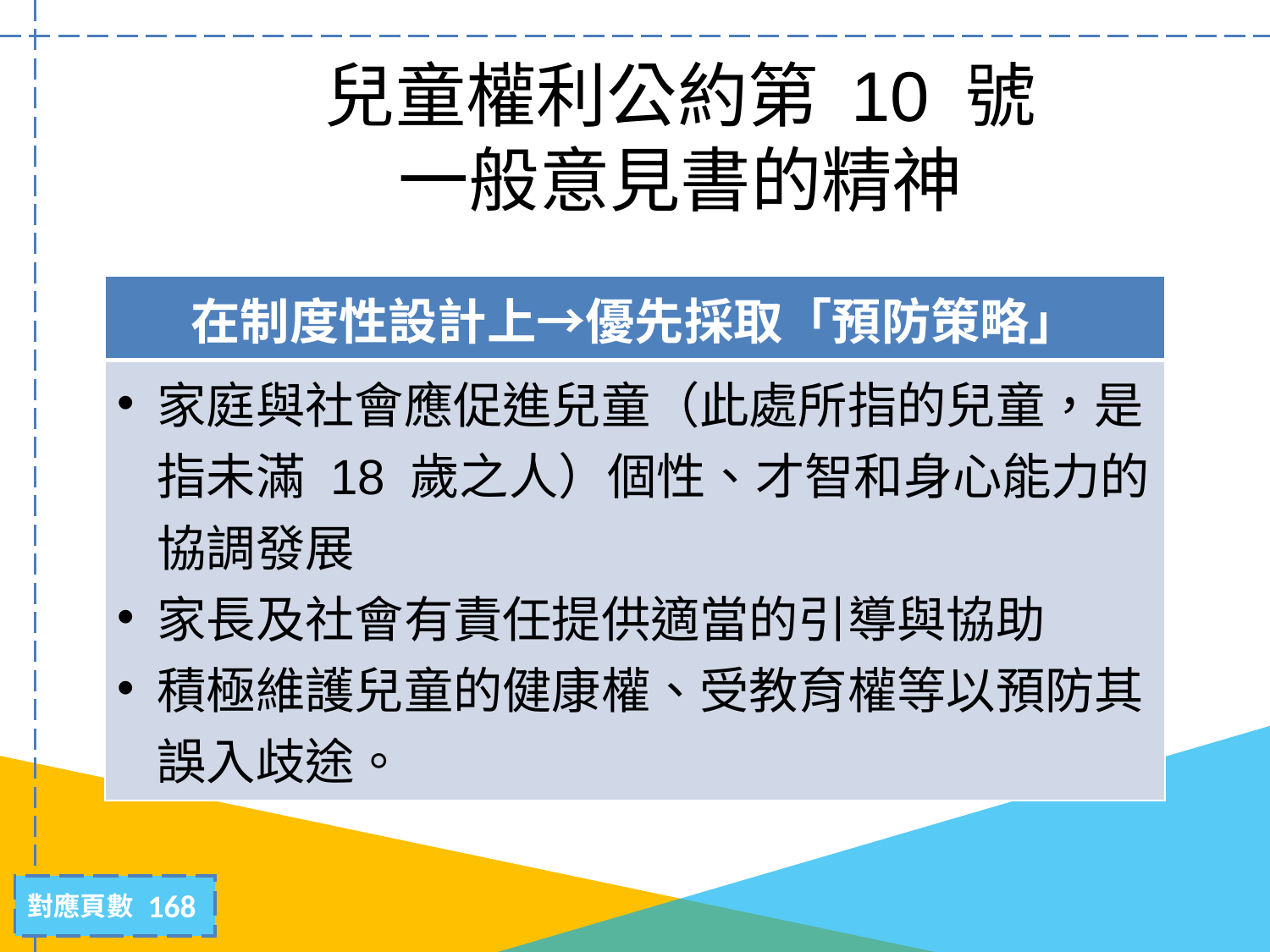

兒童權利公約第 10 號
一般意見書的精神
| 在制度性設計上→優先採取「預防策略」 |
| --- |
| 家庭與社會應促進兒童（此處所指的兒童，是指未滿 18 歲之人）個性、才智和身心能力的協調發展 家長及社會有責任提供適當的引導與協助 積極維護兒童的健康權、受教育權等以預防其誤入歧途。 |
168